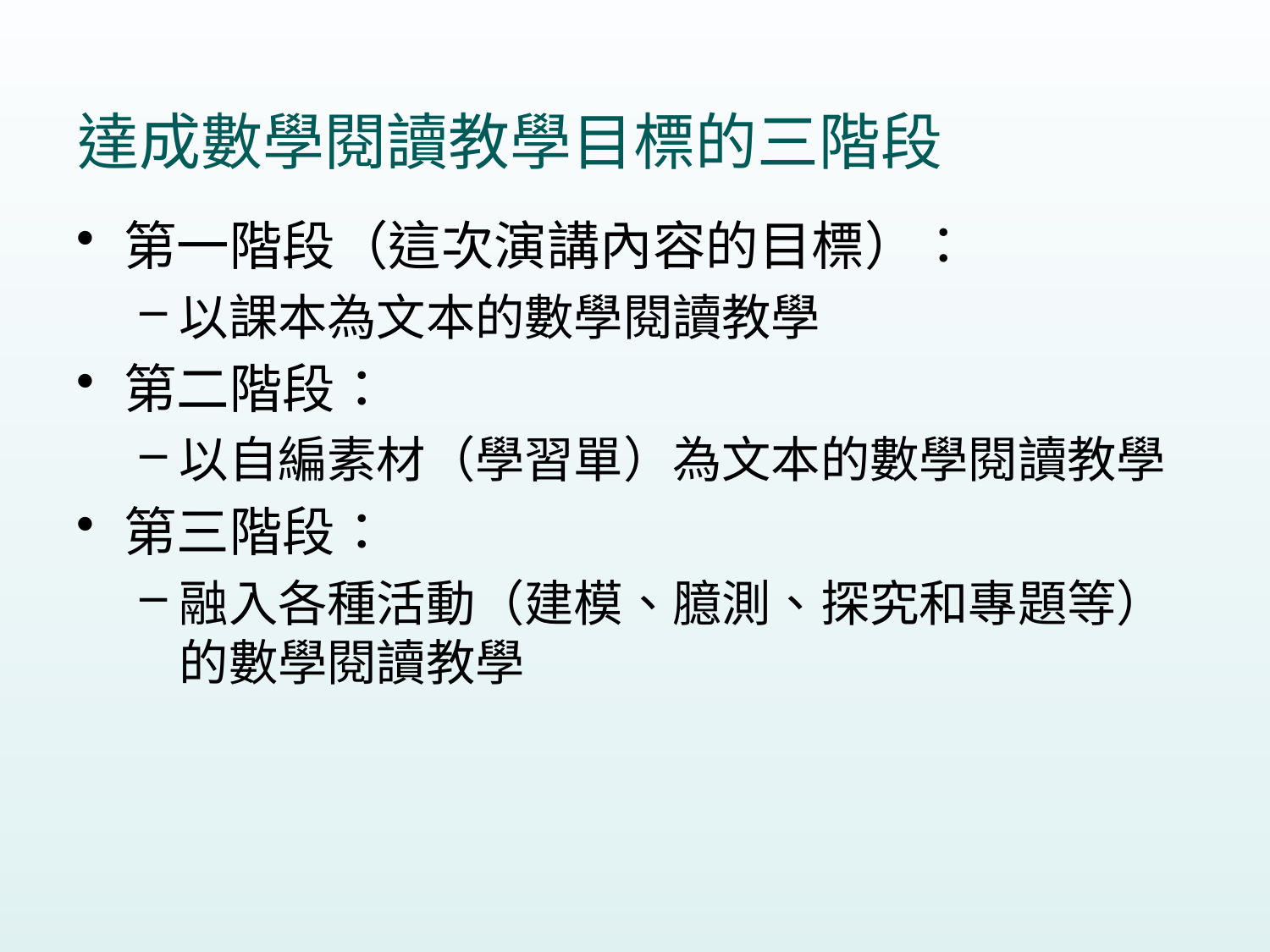

# 達成數學閱讀教學目標的三階段
第一階段（這次演講內容的目標）：
以課本為文本的數學閱讀教學
第二階段：
以自編素材（學習單）為文本的數學閱讀教學
第三階段：
融入各種活動（建模、臆測、探究和專題等）的數學閱讀教學